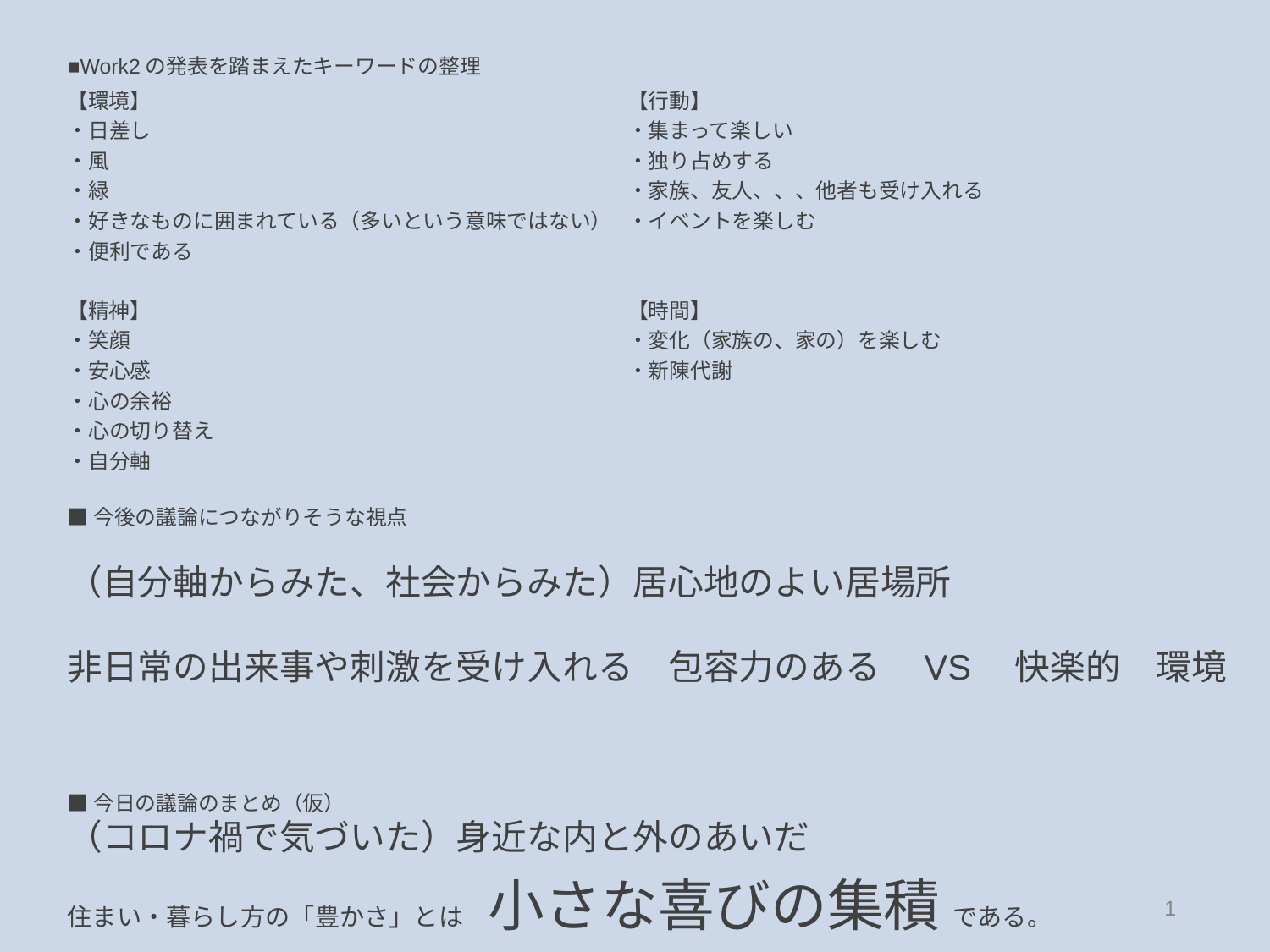

■Work2の発表を踏まえたキーワードの整理
【環境】
・日差し
・風
・緑
・好きなものに囲まれている（多いという意味ではない）
・便利である
【行動】
・集まって楽しい
・独り占めする
・家族、友人、、、他者も受け入れる
・イベントを楽しむ
【精神】
・笑顔
・安心感
・心の余裕
・心の切り替え
・自分軸
【時間】
・変化（家族の、家の）を楽しむ
・新陳代謝
■今後の議論につながりそうな視点
（自分軸からみた、社会からみた）居心地のよい居場所
非日常の出来事や刺激を受け入れる　包容力のある　VS　快楽的　環境
（コロナ禍で気づいた）身近な内と外のあいだ
■今日の議論のまとめ（仮）
住まい・暮らし方の「豊かさ」とは　小さな喜びの集積 である。

1